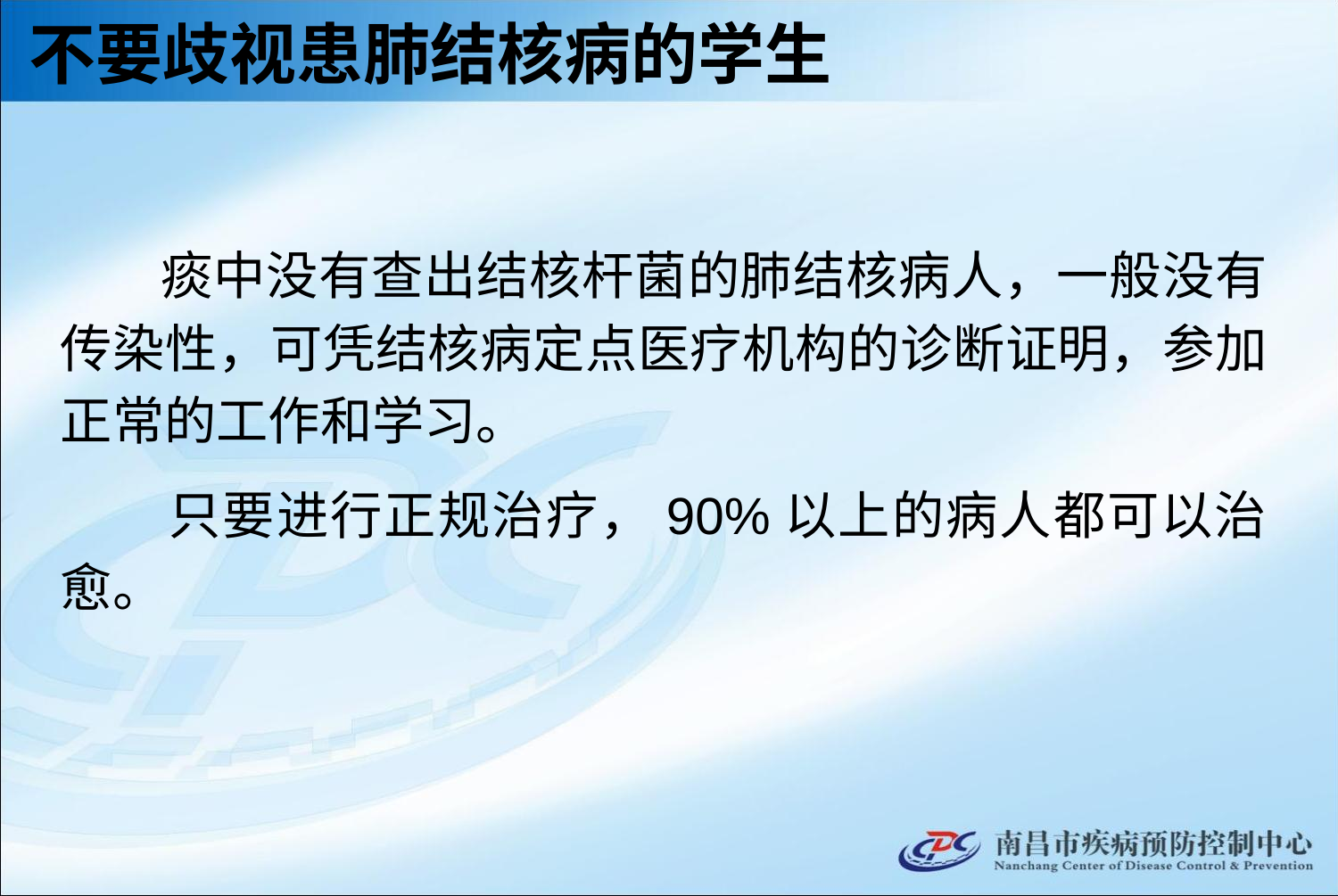

#

不要歧视患肺结核病的学生

       痰中没有查出结核杆菌的肺结核病人，一般没有传染性，可凭结核病定点医疗机构的诊断证明，参加正常的工作和学习。
       只要进行正规治疗，90%以上的病人都可以治愈。